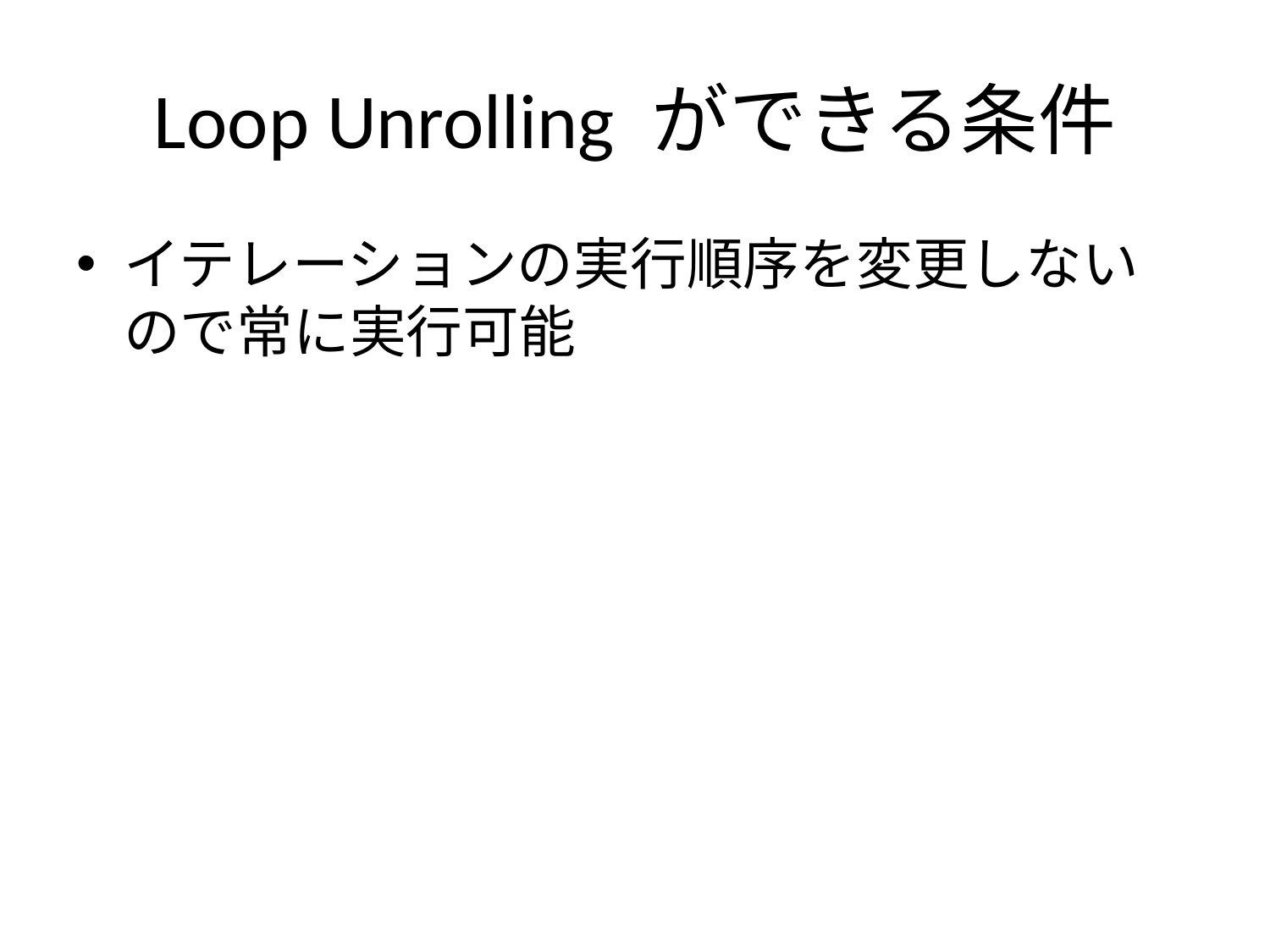

# Loop Unrolling ができる条件
イテレーションの実行順序を変更しないので常に実行可能